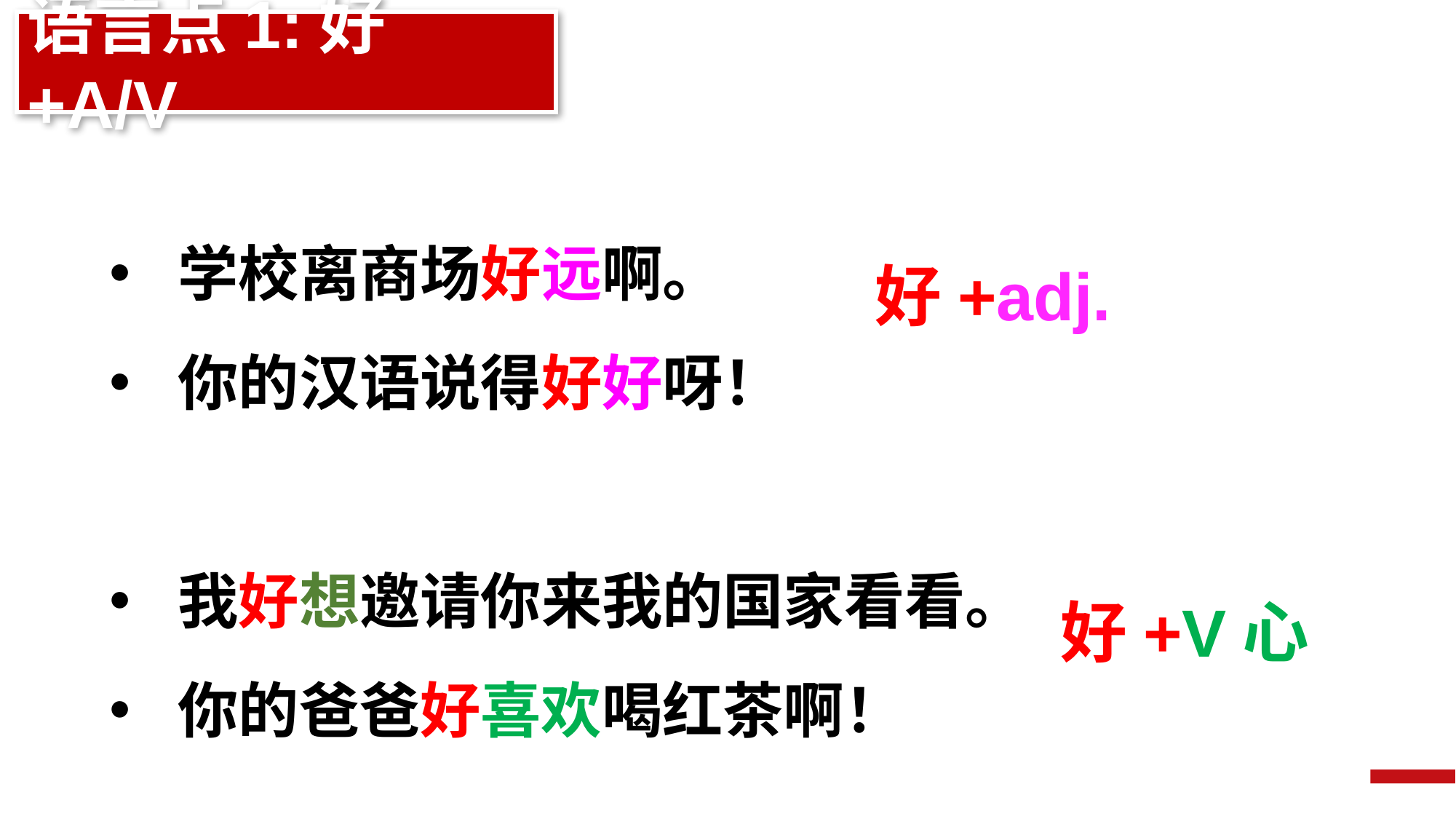

语言点1:好+A/V
学校离商场好远啊。
你的汉语说得好好呀！

我好想邀请你来我的国家看看。
你的爸爸好喜欢喝红茶啊！
好+adj.
好+V心